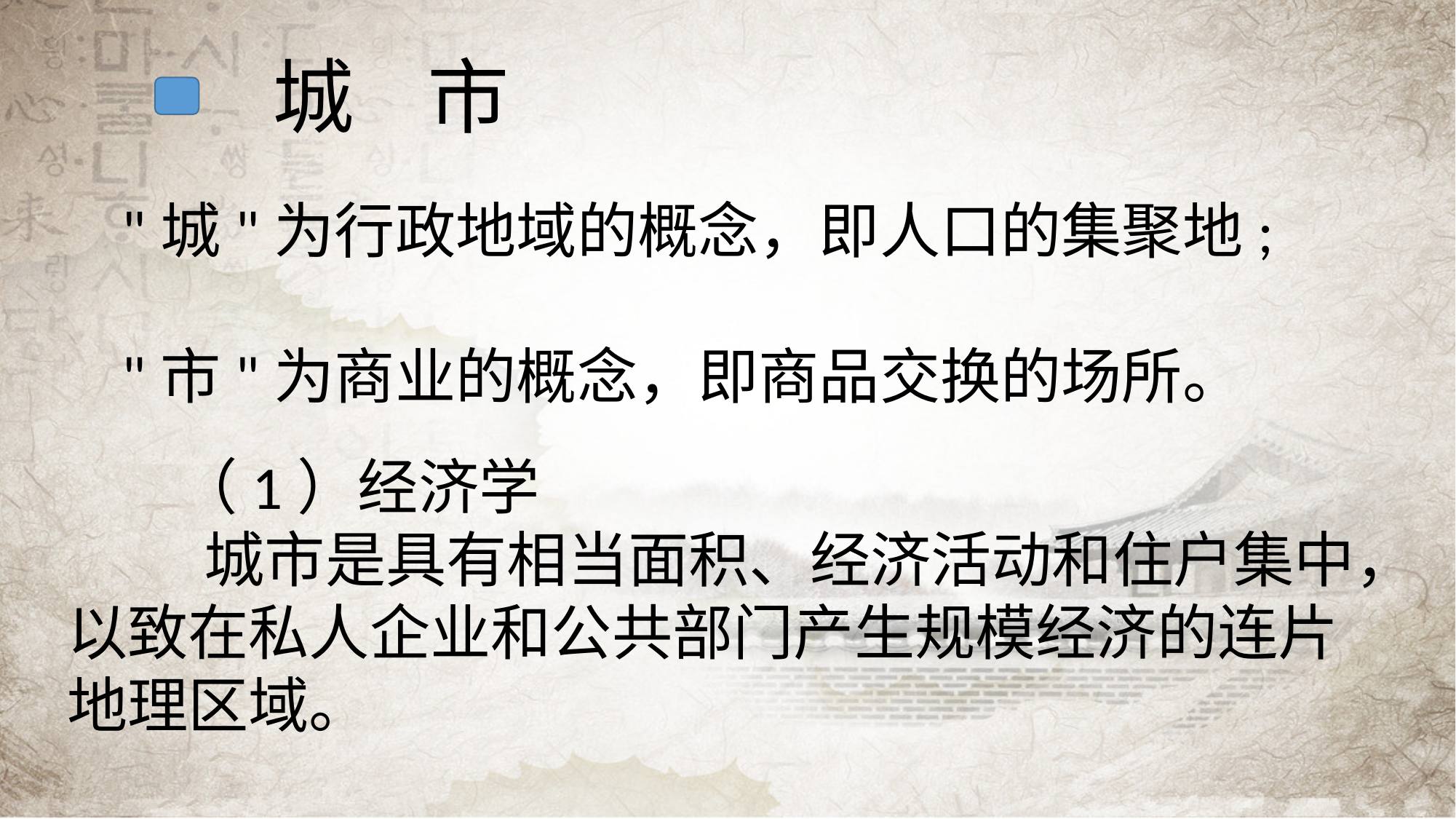

城    市

    "城"为行政地域的概念，即人口的集聚地;

    "市"为商业的概念，即商品交换的场所。
       （1）经济学
         城市是具有相当面积、经济活动和住户集中，以致在私人企业和公共部门产生规模经济的连片地理区域。